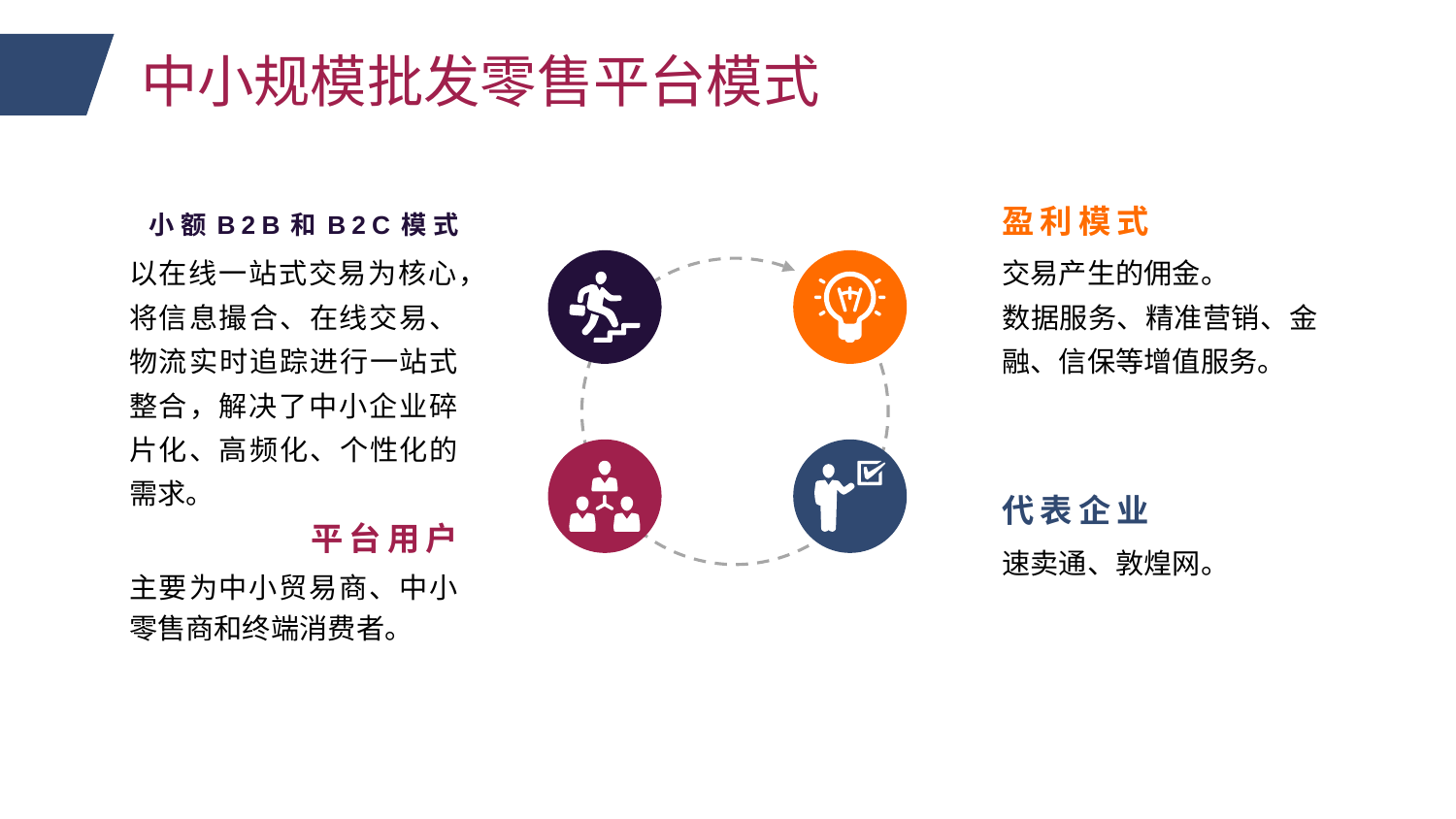

中小规模批发零售平台模式
小额B2B和B2C模式
盈利模式
以在线一站式交易为核心，将信息撮合、在线交易、物流实时追踪进行一站式整合，解决了中小企业碎片化、高频化、个性化的需求。
交易产生的佣金。
数据服务、精准营销、金融、信保等增值服务。

代表企业

平台用户
速卖通、敦煌网。
主要为中小贸易商、中小零售商和终端消费者。